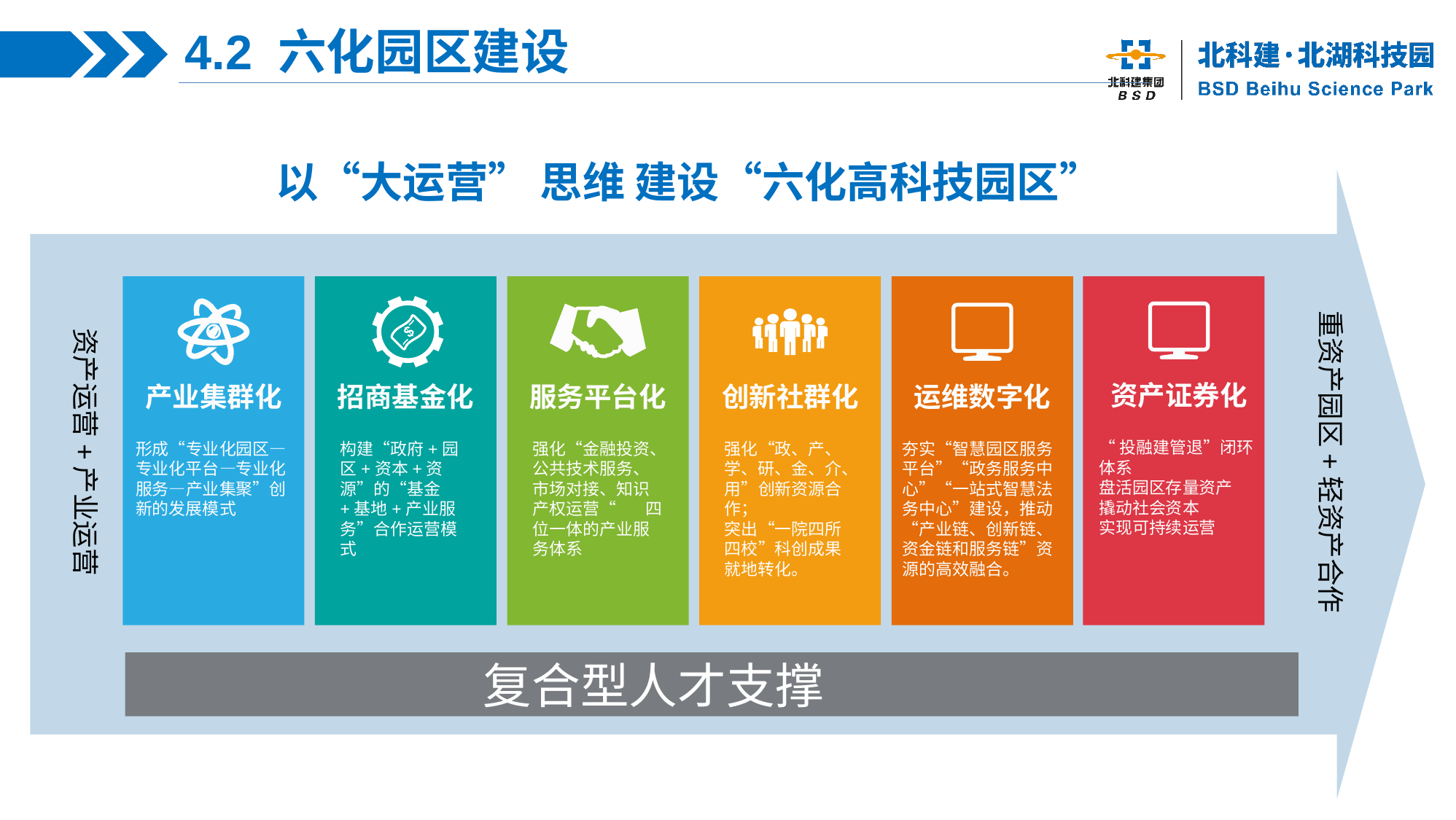

4.2 六化园区建设

以“大运营” 思维 建设“六化高科技园区”

产业集群化
招商基金化
服务平台化
创新社群化
运维数字化
形成“专业化园区—专业化平台—专业化服务—产业集聚”创新的发展模式
强化“金融投资、公共技术服务、市场对接、知识产权运营“	 四位一体的产业服务体系
强化“政、产、学、研、金、介、用”创新资源合作；
突出“一院四所四校”科创成果就地转化。
夯实“智慧园区服务平台”“政务服务中心”“一站式智慧法务中心”建设，推动“产业链、创新链、资金链和服务链”资源的高效融合。
构建“政府+园区+资本+资源”的“基金+基地+产业服务”合作运营模式
复合型人才支撑

重资产园区+轻资产合作

资产运营+产业运营
资产证券化
“投融建管退”闭环体系
盘活园区存量资产
撬动社会资本
实现可持续运营